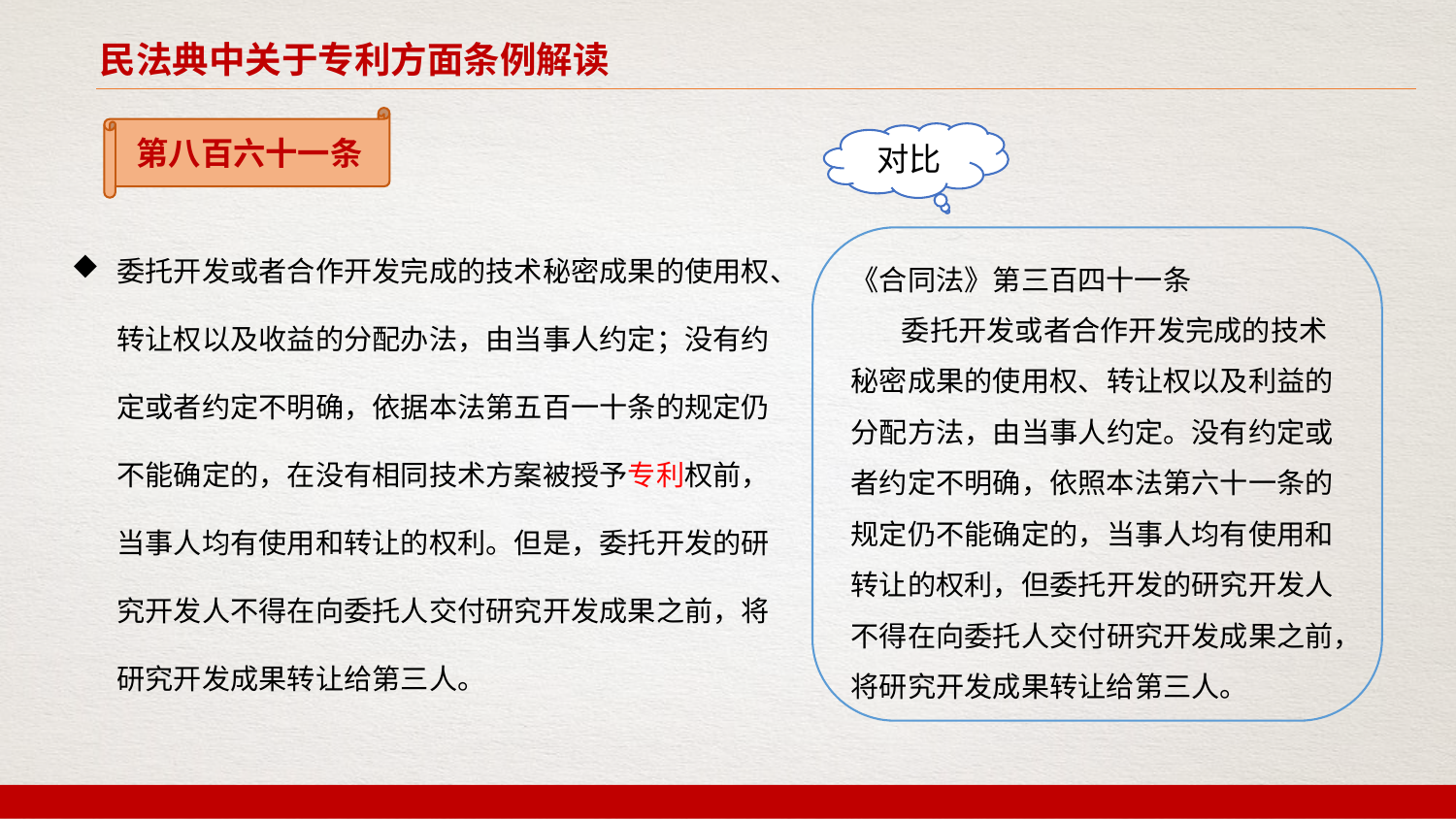

民法典中关于专利方面条例解读
第八百六十一条
对比
委托开发或者合作开发完成的技术秘密成果的使用权、转让权以及收益的分配办法，由当事人约定；没有约定或者约定不明确，依据本法第五百一十条的规定仍不能确定的，在没有相同技术方案被授予专利权前，当事人均有使用和转让的权利。但是，委托开发的研究开发人不得在向委托人交付研究开发成果之前，将研究开发成果转让给第三人。
《合同法》第三百四十一条
       委托开发或者合作开发完成的技术秘密成果的使用权、转让权以及利益的分配方法，由当事人约定。没有约定或者约定不明确，依照本法第六十一条的规定仍不能确定的，当事人均有使用和转让的权利，但委托开发的研究开发人不得在向委托人交付研究开发成果之前，将研究开发成果转让给第三人。